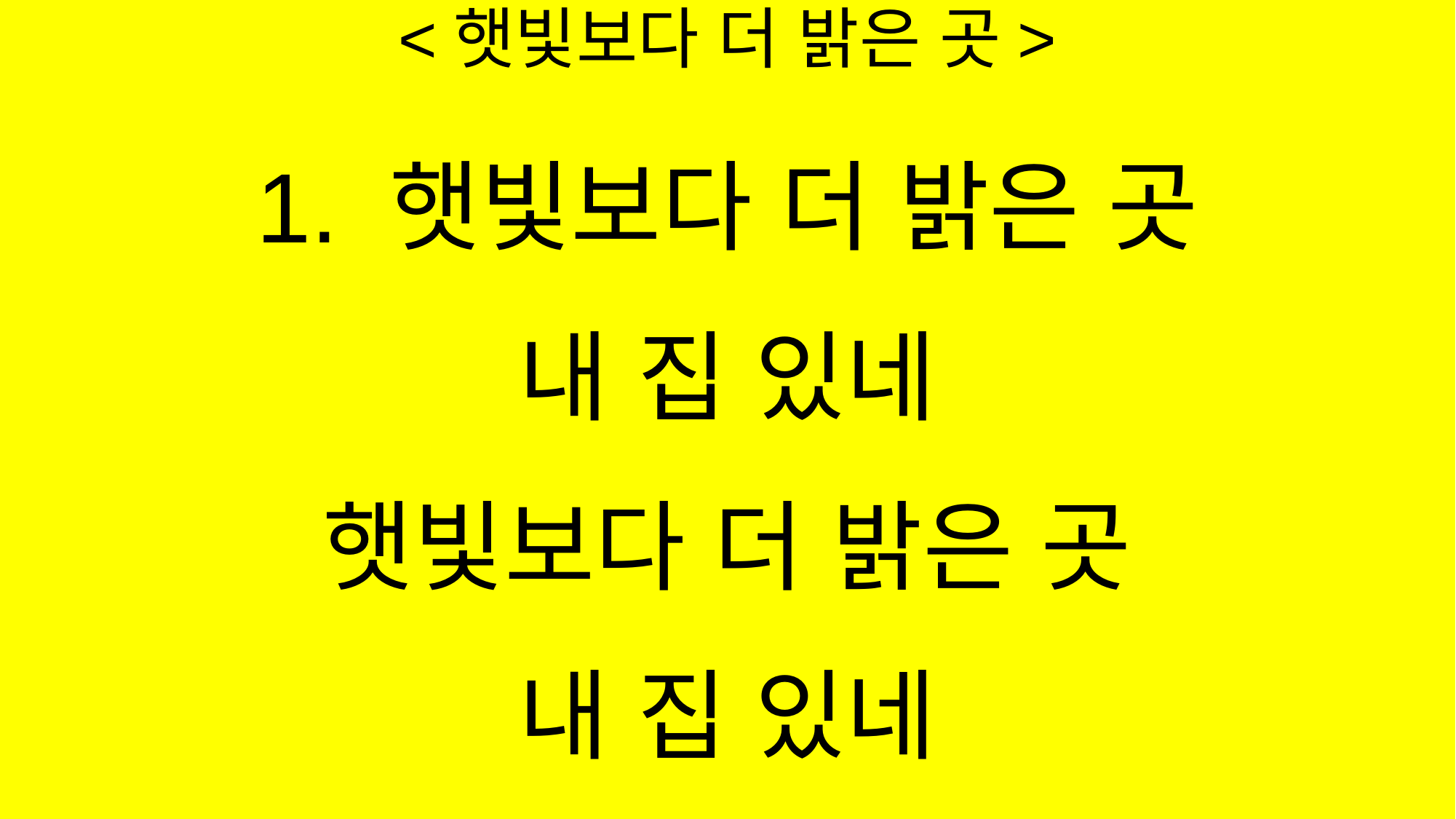

# <햇빛보다 더 밝은 곳>
1. 햇빛보다 더 밝은 곳

내 집 있네

햇빛보다 더 밝은 곳

내 집 있네